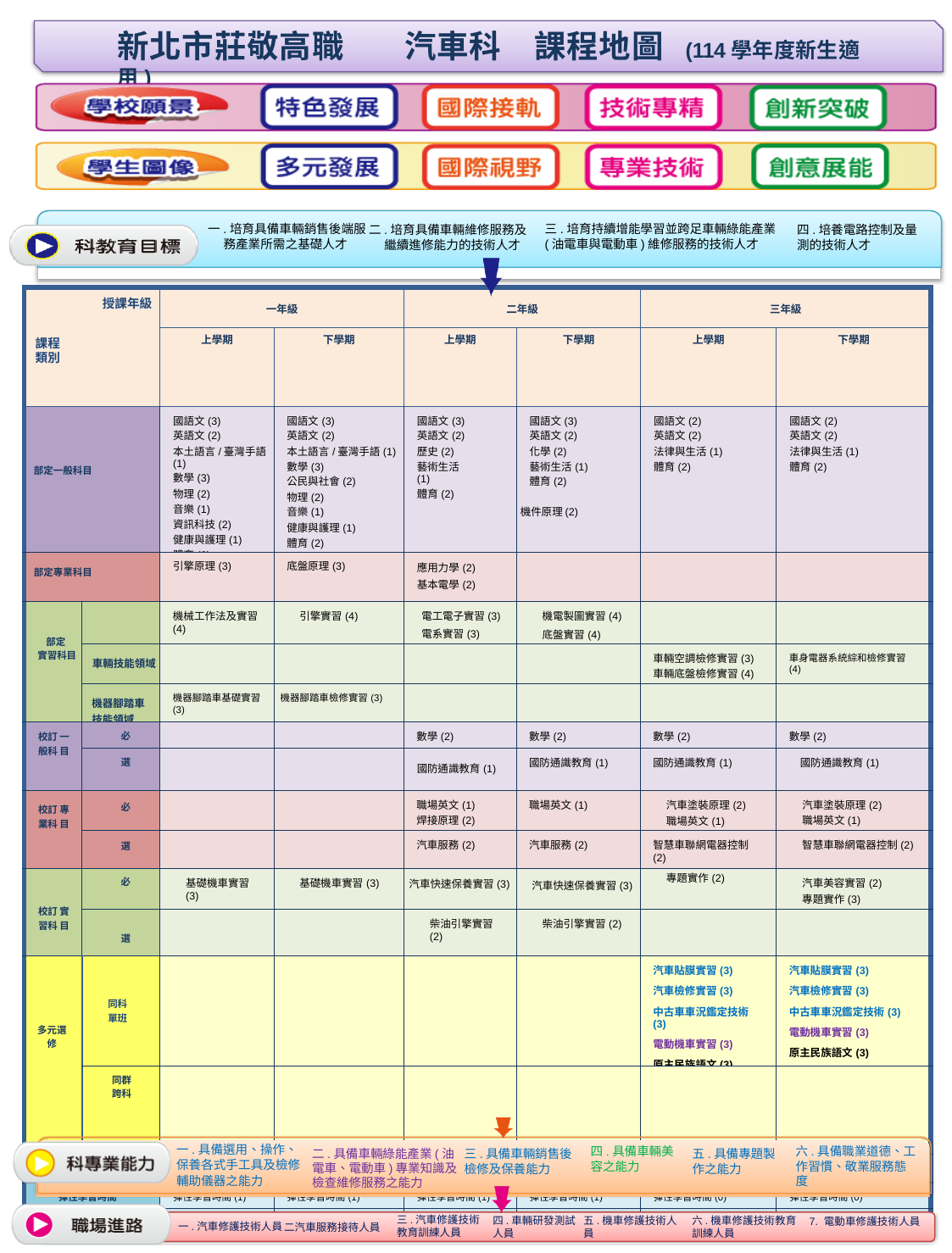

# 新北市莊敬高職	汽車科	課程地圖 (114學年度新生適用)

一.培育具備車輛銷售後端服務產業所需之基礎人才
三.培育持續增能學習並跨足車輛綠能產業(油電車與電動車)維修服務的技術人才

二.培育具備車輛維修服務及繼續進修能力的技術人才
四.培養電路控制及量測的技術人才

| 授課年級 課程 類別 |  | 一年級 |  | 二年級 |  | 三年級 |  |
| --- | --- | --- | --- | --- | --- | --- | --- |
|  |  | 上學期 | 下學期 | 上學期 | 下學期 | 上學期 | 下學期 |
| 部定一般科目 |  | 國語文(3) 英語文(2) 本土語言/臺灣手語(1) 數學(3) 物理(2) 音樂(1) 資訊科技(2) 健康與護理(1) 體育(2) 全民國防教育(1) | 國語文(3) 英語文(2) 本土語言/臺灣手語(1) 數學(3) 公民與社會(2) 物理(2) 音樂(1) 健康與護理(1) 體育(2) 全民國防教育(1) | 國語文(3) 英語文(2) 歷史(2) 藝術生活(1) 體育(2) | 國語文(3) 英語文(2) 化學(2) 藝術生活(1) 體育(2) | 國語文(2) 英語文(2) 法律與生活(1) 體育(2) | 國語文(2) 英語文(2) 法律與生活(1) 體育(2) |
| 部定專業科目 |  | 引擎原理(3) | 底盤原理(3) | 應用力學(2) 基本電學(2) |  |  |  |
| 部定 實習科目 |  | 機械工作法及實習(4) | 引擎實習(4) | 電工電子實習(3) 電系實習(3) | 機電製圖實習(4) 底盤實習(4) |  |  |
|  | 車輛技能領域 |  |  |  |  | 車輛空調檢修實習(3) 車輛底盤檢修實習(4) | 車身電器系統綜和檢修實習(4) |
|  | 機器腳踏車 技能領域 | 機器腳踏車基礎實習(3) | 機器腳踏車檢修實習(3) |  |  |  |  |
| 校訂 一般科 目 | 必 |  |  | 數學(2) | 數學(2) | 數學(2) | 數學(2) |
|  | 選 |  |  | 國防通識教育(1) | 國防通識教育(1) | 國防通識教育(1) | 國防通識教育(1) |
| 校訂 專業科 目 | 必 |  |  | 職場英文(1) 焊接原理(2) | 職場英文(1) | 汽車塗裝原理(2) 職場英文(1) | 汽車塗裝原理(2) 職場英文(1) |
|  | 選 |  |  | 汽車服務(2) | 汽車服務(2) | 智慧車聯網電器控制(2) | 智慧車聯網電器控制(2) |
| 校訂 實習科 目 | 必 | 基礎機車實習(3) | 基礎機車實習(3) | 汽車快速保養實習(3) | 汽車快速保養實習(3) | 專題實作(2) | 汽車美容實習(2) 專題實作(3) |
|  | 選 |  |  | 柴油引擎實習(2) | 柴油引擎實習(2) |  |  |
| 多元選 修 | 同科單班 |  |  |  |  | 汽車貼膜實習(3) 汽車檢修實習(3) 中古車車況鑑定技術(3) 電動機車實習(3) 原主民族語文(3) | 汽車貼膜實習(3) 汽車檢修實習(3) 中古車車況鑑定技術(3) 電動機車實習(3) 原主民族語文(3) |
|  | 同群 跨科 |  |  |  |  |  |  |
|  | 同校 跨群 |  |  |  |  |  |  |
| 彈性學習時間 |  | 彈性學習時間(1) | 彈性學習時間(1) | 彈性學習時間(1) | 彈性學習時間(1) | 彈性學習時間(0) | 彈性學習時間(0) |
| 團體活動時間 |  | 團體活動時間(3) | 團體活動時間(3) | 團體活動時間(3) | 團體活動時間(3) | 團體活動時間(3) | 團體活動時間(3) |

機件原理(2)

一.具備選用、操作、保養各式手工具及檢修輔助儀器之能力
四.具備車輛美容之能力
六.具備職業道德、工作習慣、敬業服務態度

二.具備車輛綠能產業(油電車、電動車)專業知識及檢查維修服務之能力

三.具備車輛銷售後檢修及保養能力
五.具備專題製作之能力

三.汽車修護技術教育訓練人員
五.機車修護技術人員
六.機車修護技術教育訓練人員

四.車輛研發測試人員

7. 電動車修護技術人員
一.汽車修護技術人員
二汽車服務接待人員